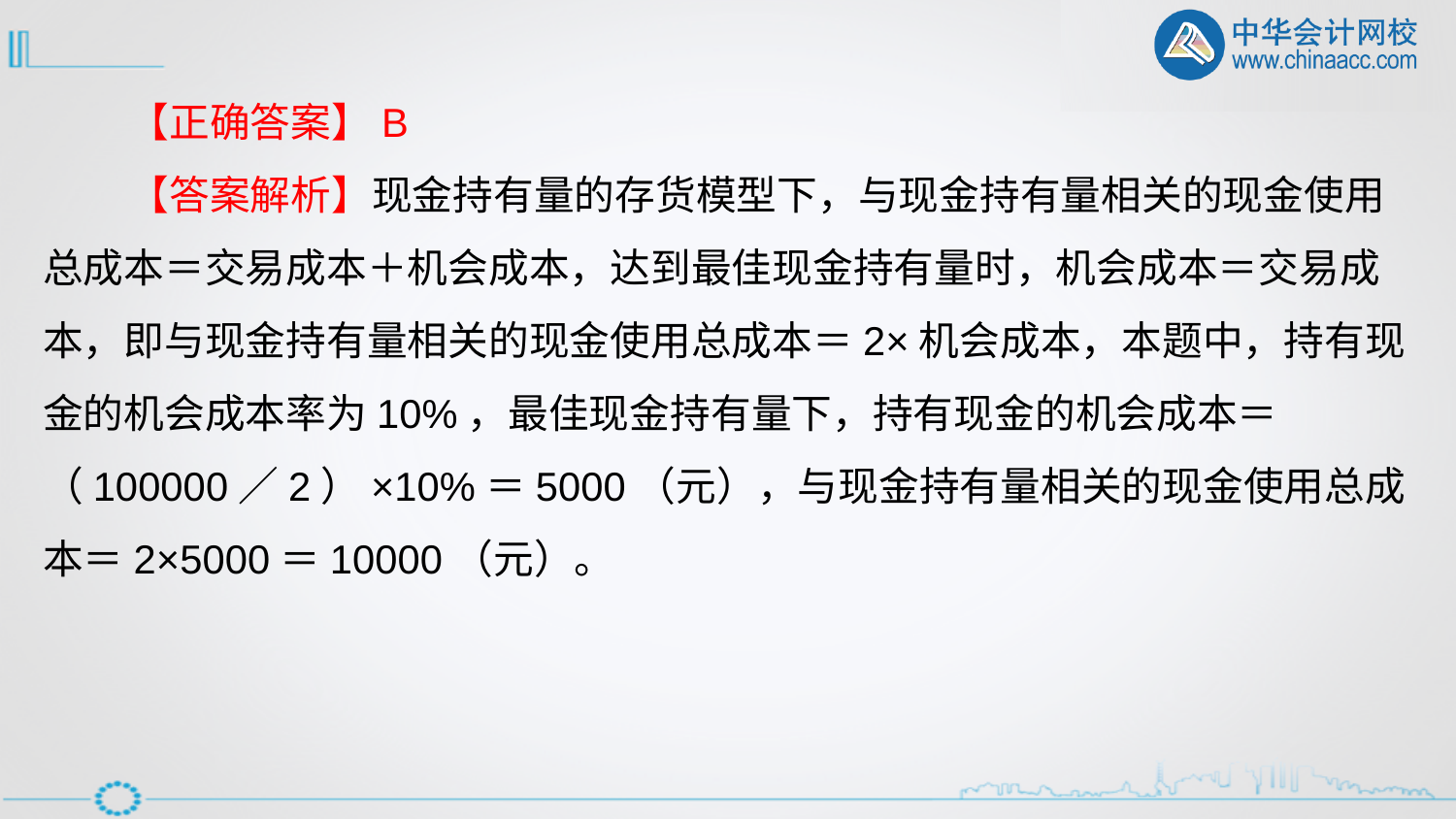

【正确答案】B
【答案解析】现金持有量的存货模型下，与现金持有量相关的现金使用总成本＝交易成本＋机会成本，达到最佳现金持有量时，机会成本＝交易成本，即与现金持有量相关的现金使用总成本＝2×机会成本，本题中，持有现金的机会成本率为10%，最佳现金持有量下，持有现金的机会成本＝（100000／2）×10%＝5000（元），与现金持有量相关的现金使用总成本＝2×5000＝10000（元）。